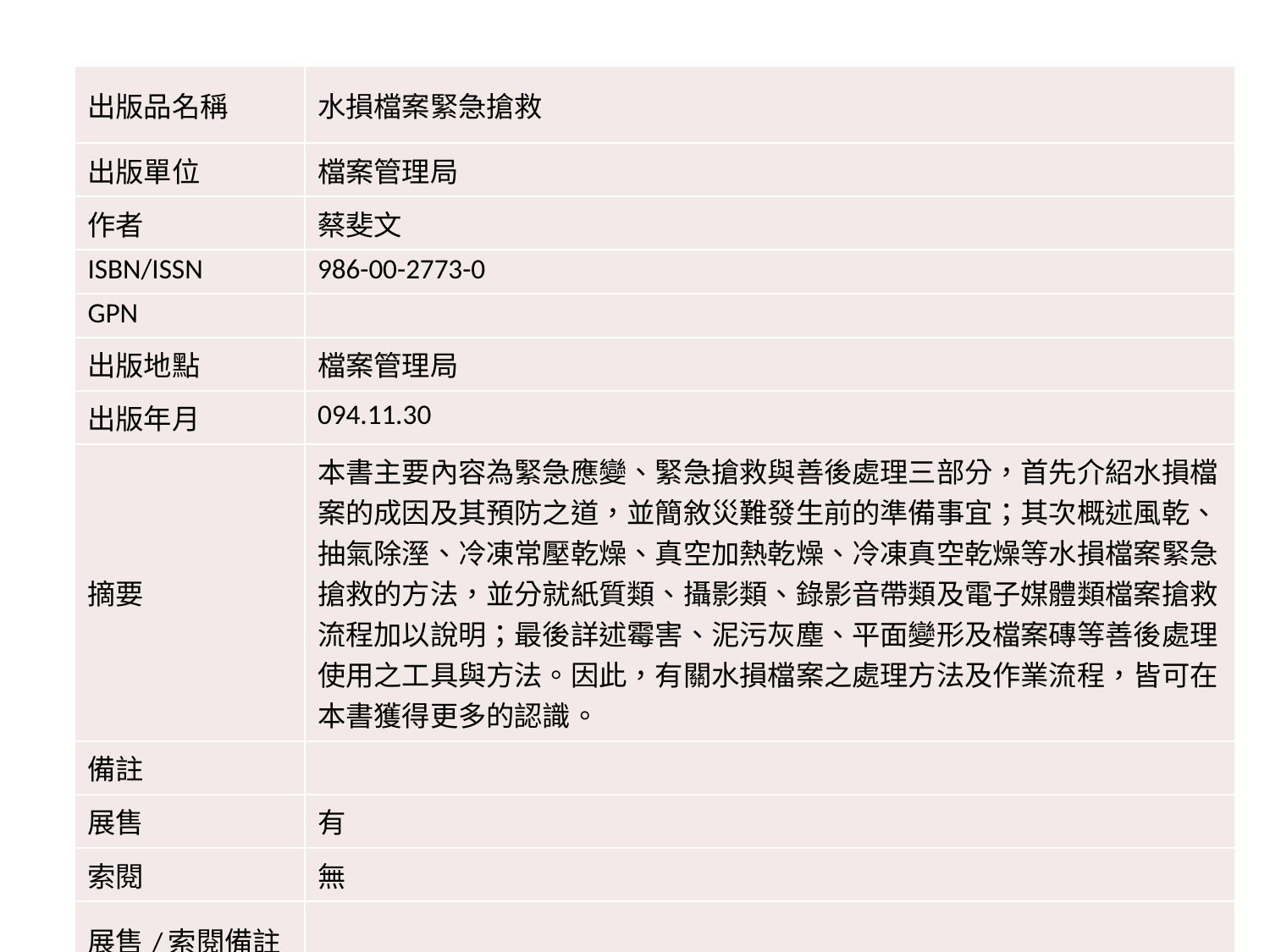

| 出版品名稱 | 水損檔案緊急搶救 |
| --- | --- |
| 出版單位 | 檔案管理局 |
| 作者 | 蔡斐文 |
| ISBN/ISSN | 986-00-2773-0 |
| GPN |  |
| 出版地點 | 檔案管理局 |
| 出版年月 | 094.11.30 |
| 摘要 | 本書主要內容為緊急應變、緊急搶救與善後處理三部分，首先介紹水損檔案的成因及其預防之道，並簡敘災難發生前的準備事宜；其次概述風乾、抽氣除溼、冷凍常壓乾燥、真空加熱乾燥、冷凍真空乾燥等水損檔案緊急搶救的方法，並分就紙質類、攝影類、錄影音帶類及電子媒體類檔案搶救流程加以說明；最後詳述霉害、泥污灰塵、平面變形及檔案磚等善後處理使用之工具與方法。因此，有關水損檔案之處理方法及作業流程，皆可在本書獲得更多的認識。 |
| 備註 |  |
| 展售 | 有 |
| 索閱 | 無 |
| 展售/索閱備註 |  |